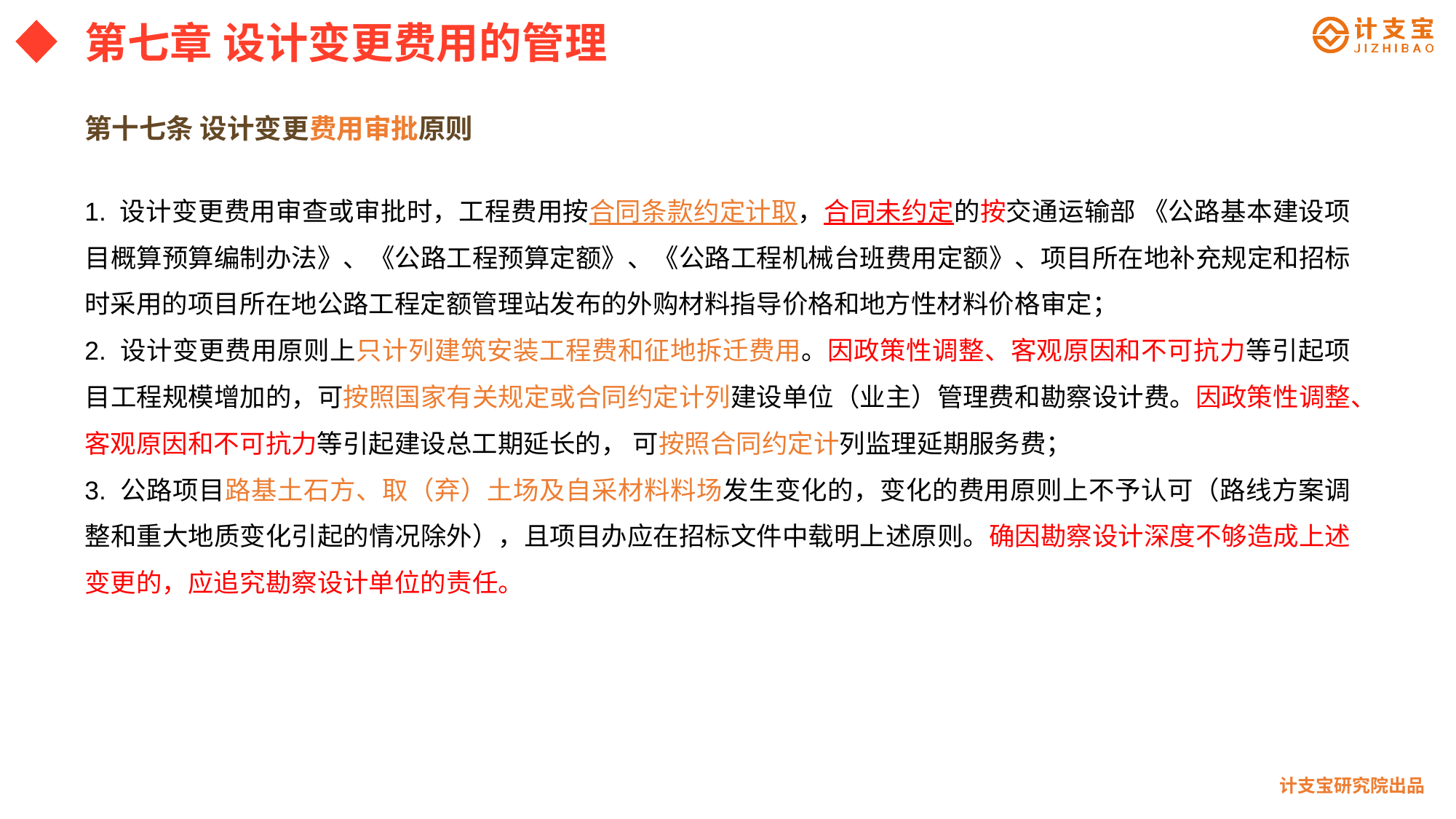

第七章 设计变更费用的管理

第十七条 设计变更费用审批原则
1. 设计变更费用审查或审批时，工程费用按合同条款约定计取，合同未约定的按交通运输部 《公路基本建设项目概算预算编制办法》、《公路工程预算定额》、《公路工程机械台班费用定额》、项目所在地补充规定和招标时采用的项目所在地公路工程定额管理站发布的外购材料指导价格和地方性材料价格审定；
2. 设计变更费用原则上只计列建筑安装工程费和征地拆迁费用。因政策性调整、客观原因和不可抗力等引起项目工程规模增加的，可按照国家有关规定或合同约定计列建设单位（业主）管理费和勘察设计费。因政策性调整、客观原因和不可抗力等引起建设总工期延长的， 可按照合同约定计列监理延期服务费；
3. 公路项目路基土石方、取（弃）土场及自采材料料场发生变化的，变化的费用原则上不予认可（路线方案调整和重大地质变化引起的情况除外），且项目办应在招标文件中载明上述原则。确因勘察设计深度不够造成上述变更的，应追究勘察设计单位的责任。